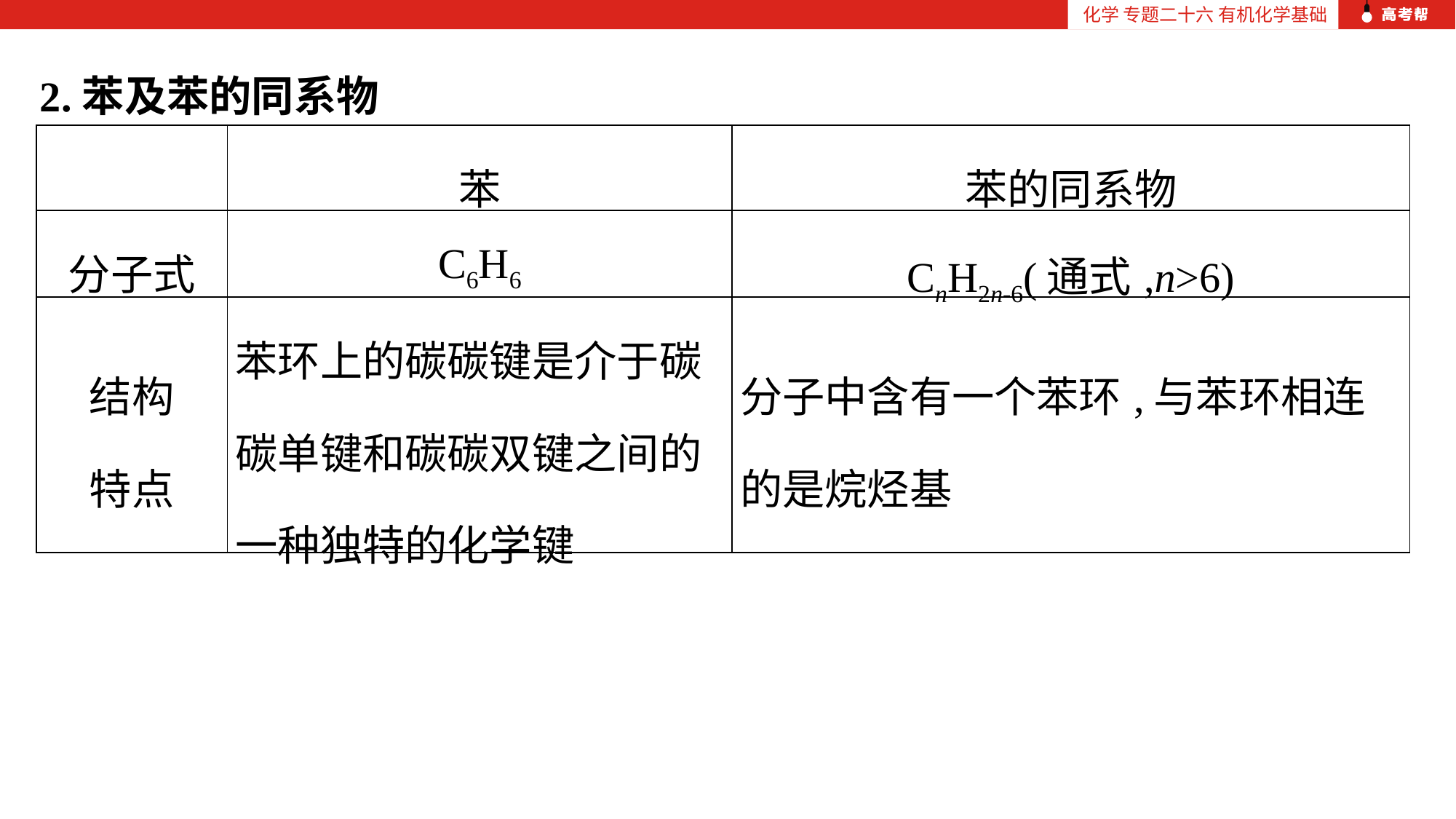

化学 专题二十六 有机化学基础
2.苯及苯的同系物
|  | 苯 | 苯的同系物 |
| --- | --- | --- |
| 分子式 | C6H6 | CnH2n-6(通式,n>6) |
| 结构 特点 | 苯环上的碳碳键是介于碳碳单键和碳碳双键之间的一种独特的化学键 | 分子中含有一个苯环,与苯环相连的是烷烃基 |